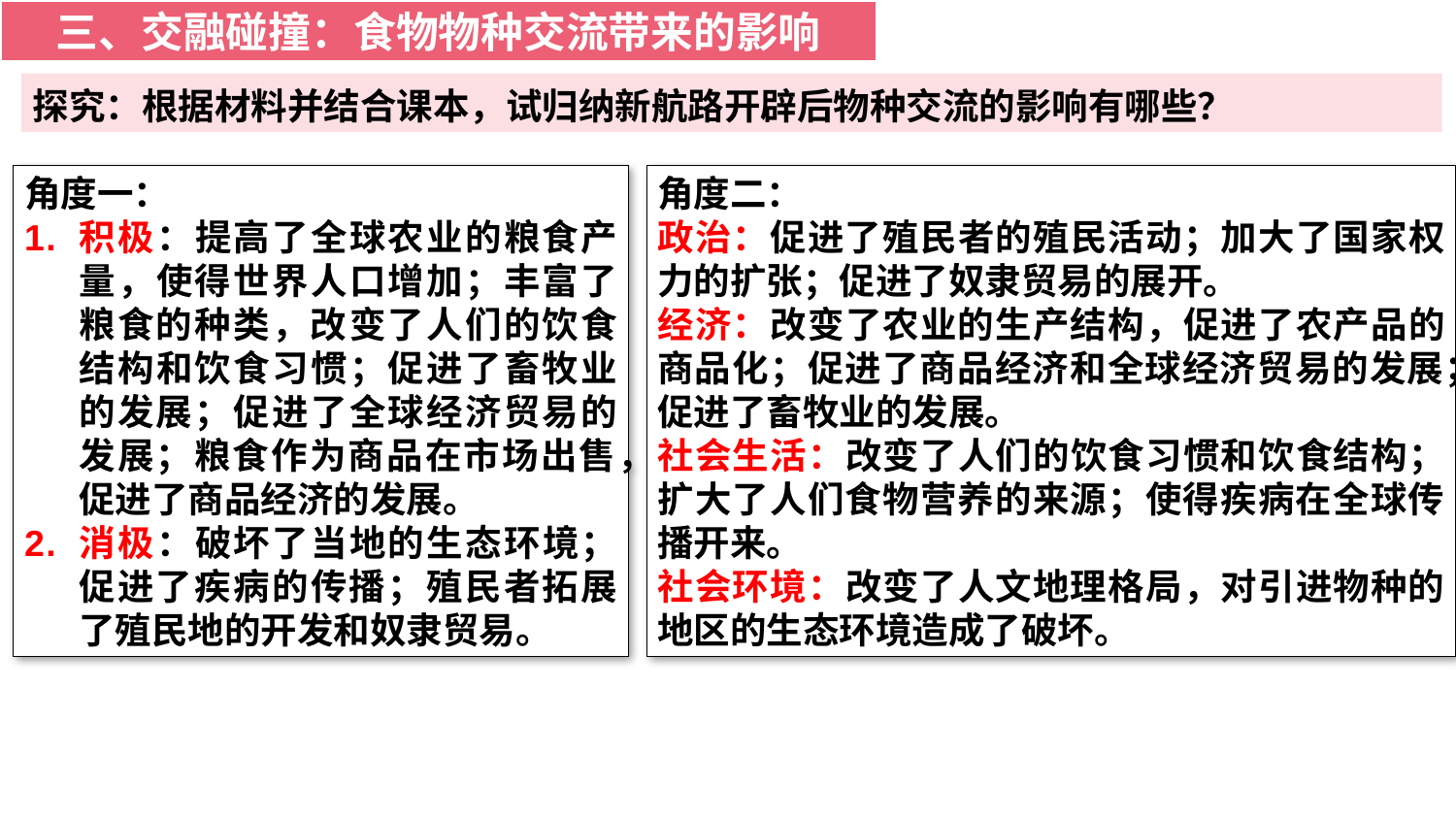

三、交融碰撞：食物物种交流带来的影响
探究：根据材料并结合课本，试归纳新航路开辟后物种交流的影响有哪些？
角度一：
积极：提高了全球农业的粮食产量，使得世界人口增加；丰富了粮食的种类，改变了人们的饮食结构和饮食习惯；促进了畜牧业的发展；促进了全球经济贸易的发展；粮食作为商品在市场出售，促进了商品经济的发展。
消极：破坏了当地的生态环境；促进了疾病的传播；殖民者拓展了殖民地的开发和奴隶贸易。
角度二：
政治：促进了殖民者的殖民活动；加大了国家权力的扩张；促进了奴隶贸易的展开。
经济：改变了农业的生产结构，促进了农产品的商品化；促进了商品经济和全球经济贸易的发展；促进了畜牧业的发展。
社会生活：改变了人们的饮食习惯和饮食结构；扩大了人们食物营养的来源；使得疾病在全球传播开来。
社会环境：改变了人文地理格局，对引进物种的地区的生态环境造成了破坏。